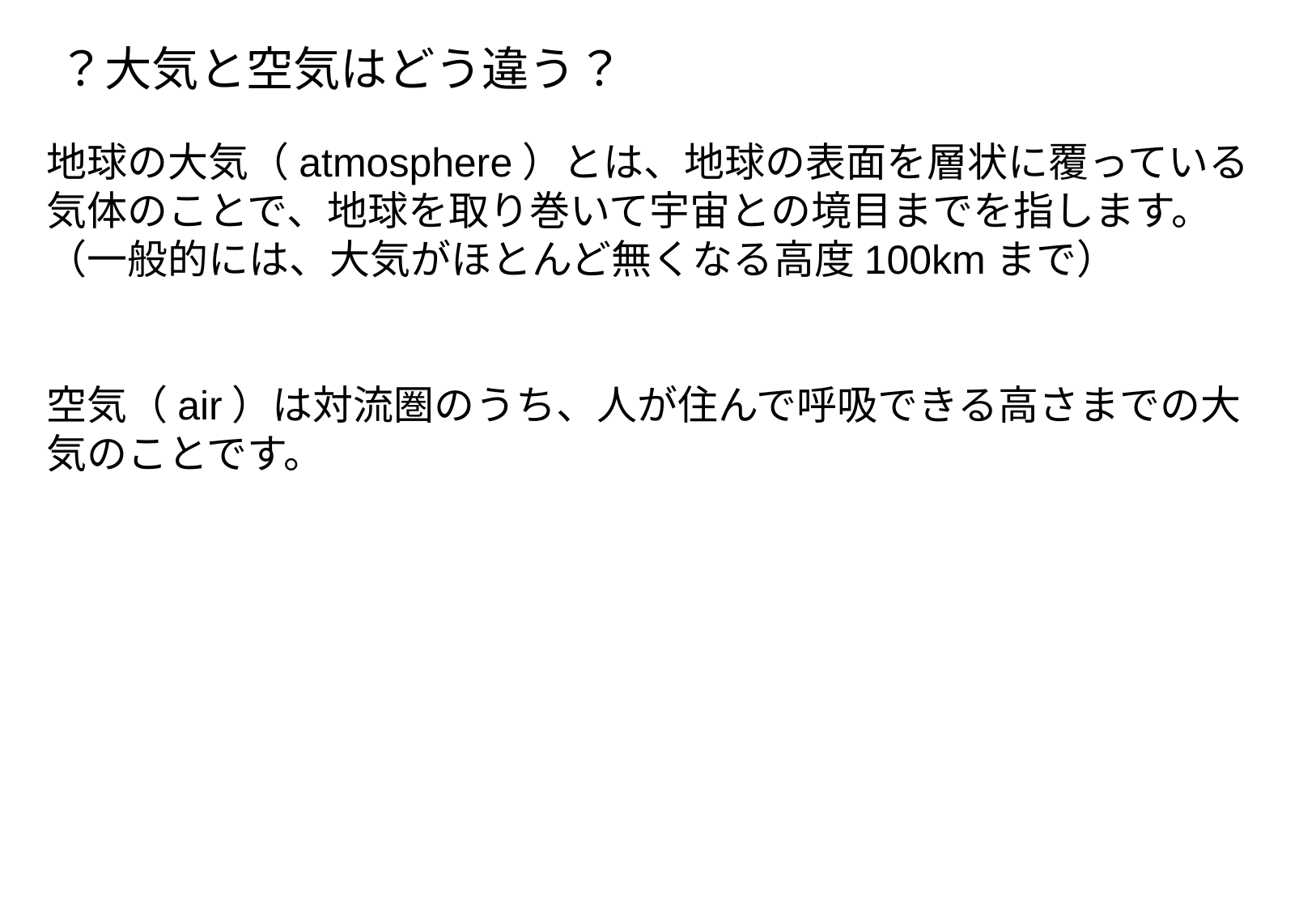

？大気と空気はどう違う？
地球の大気（atmosphere）とは、地球の表面を層状に覆っている気体のことで、地球を取り巻いて宇宙との境目までを指します。（一般的には、大気がほとんど無くなる高度100kmまで）

空気（air）は対流圏のうち、人が住んで呼吸できる高さまでの大気のことです。